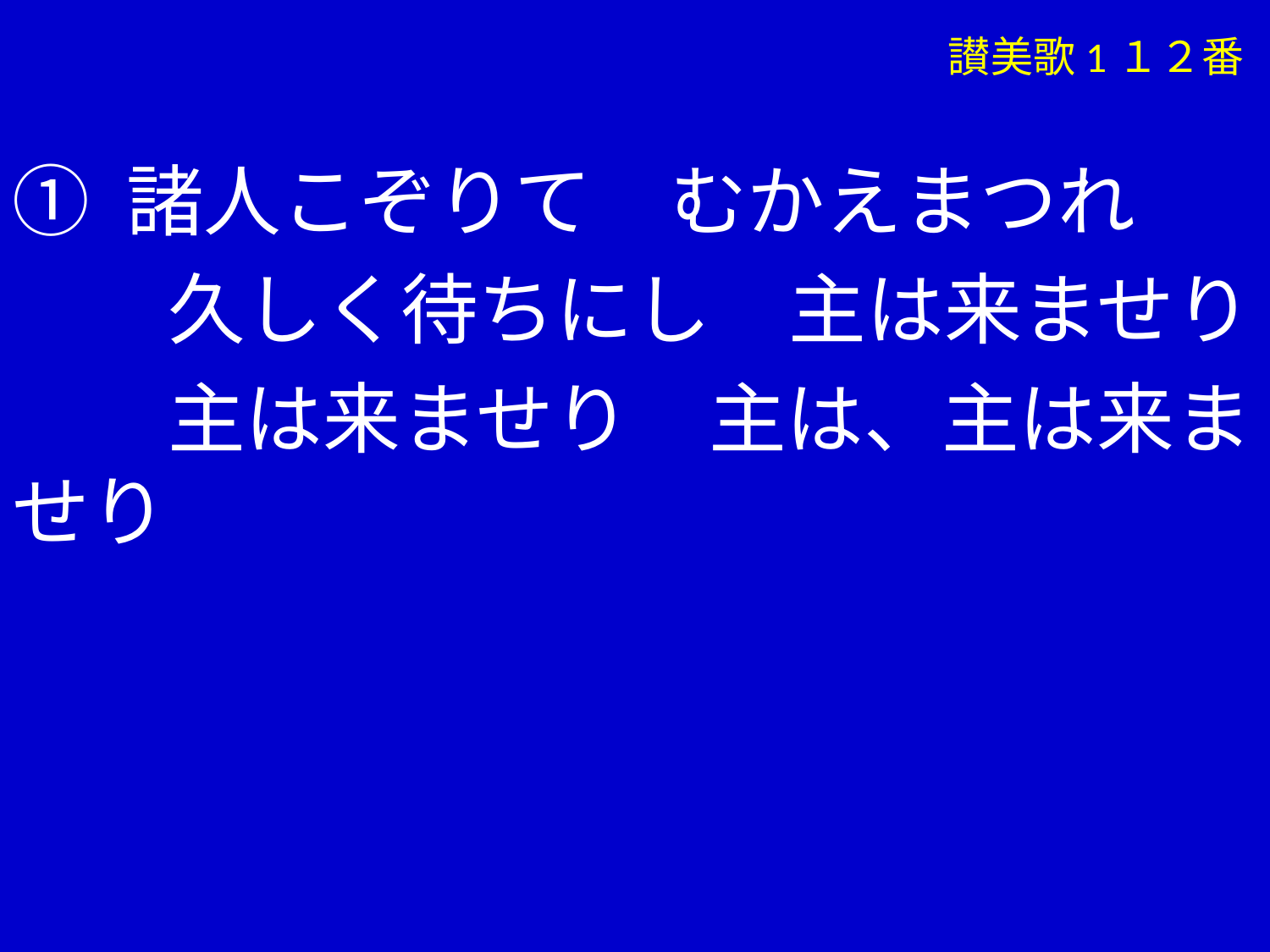

# 讃美歌1１２番
① 諸人こぞりて　むかえまつれ
　　久しく待ちにし　主は来ませり
　　主は来ませり　主は、主は来ませり